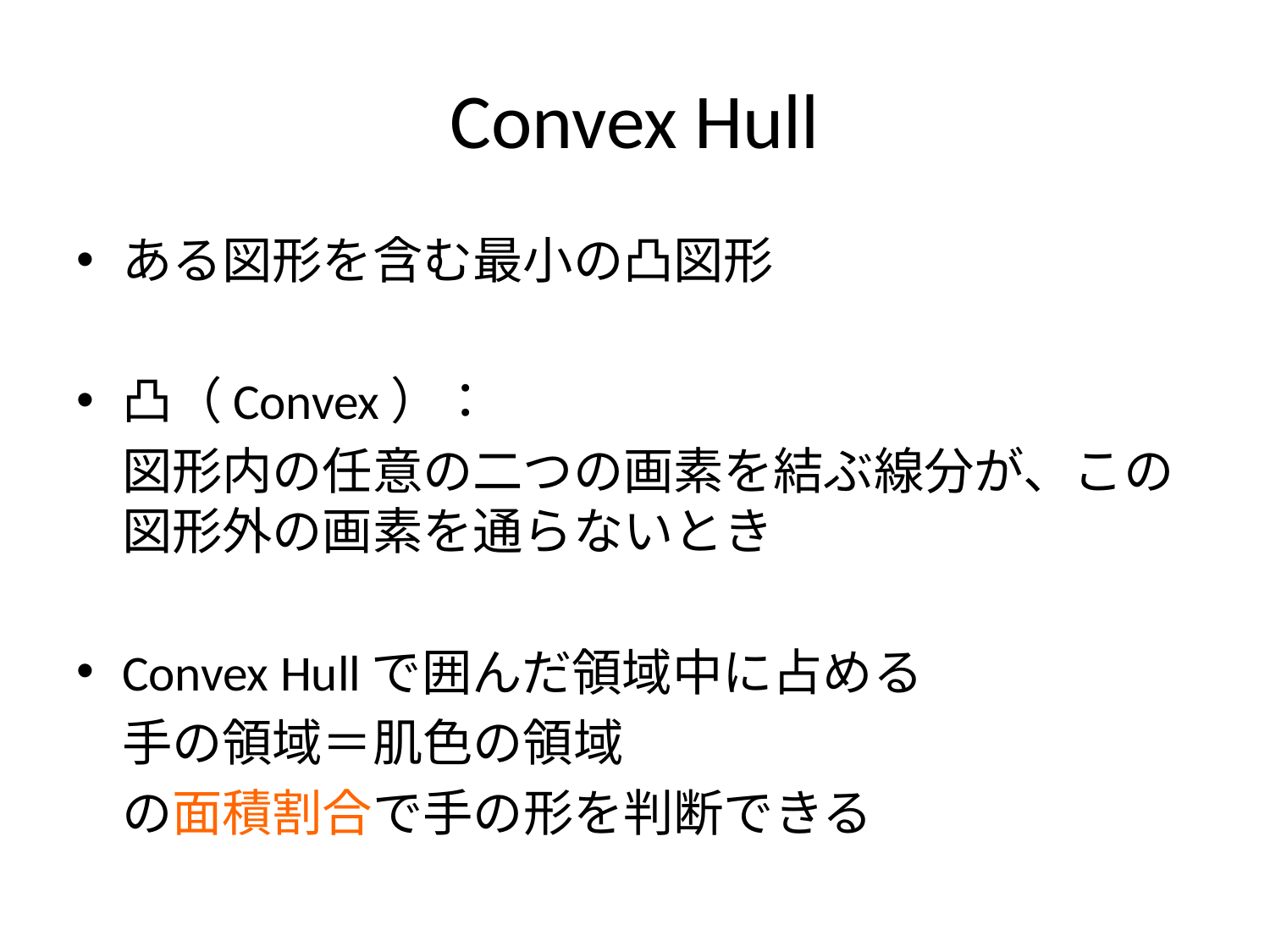

# Convex Hull
ある図形を含む最小の凸図形

凸（Convex）：
	図形内の任意の二つの画素を結ぶ線分が、この図形外の画素を通らないとき

Convex Hullで囲んだ領域中に占める
	手の領域＝肌色の領域
	の面積割合で手の形を判断できる